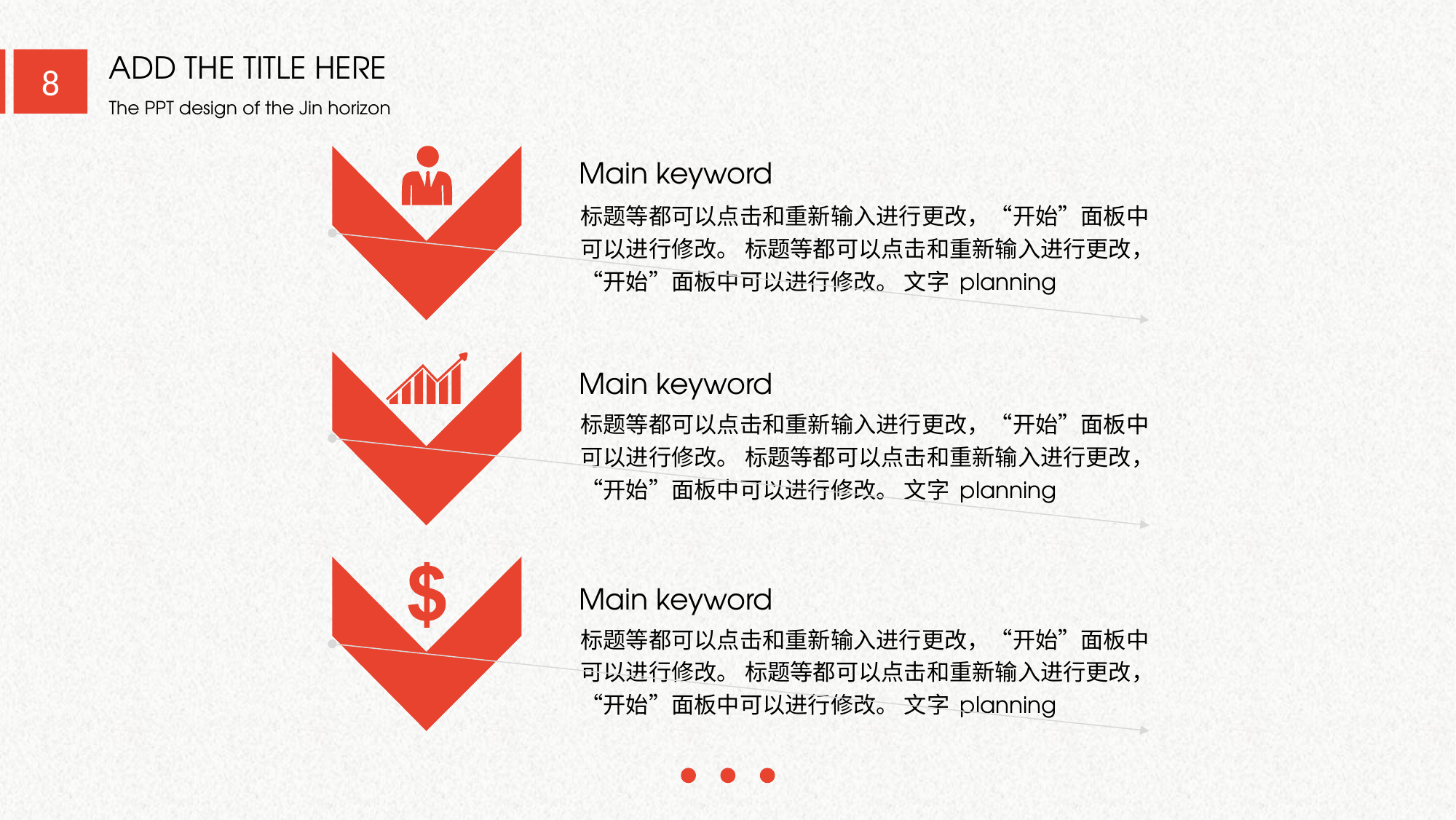

Main keyword
标题等都可以点击和重新输入进行更改，“开始”面板中可以进行修改。 标题等都可以点击和重新输入进行更改，“开始”面板中可以进行修改。 文字 planning

Main keyword
标题等都可以点击和重新输入进行更改，“开始”面板中可以进行修改。 标题等都可以点击和重新输入进行更改，“开始”面板中可以进行修改。 文字 planning

Main keyword
标题等都可以点击和重新输入进行更改，“开始”面板中可以进行修改。 标题等都可以点击和重新输入进行更改，“开始”面板中可以进行修改。 文字 planning